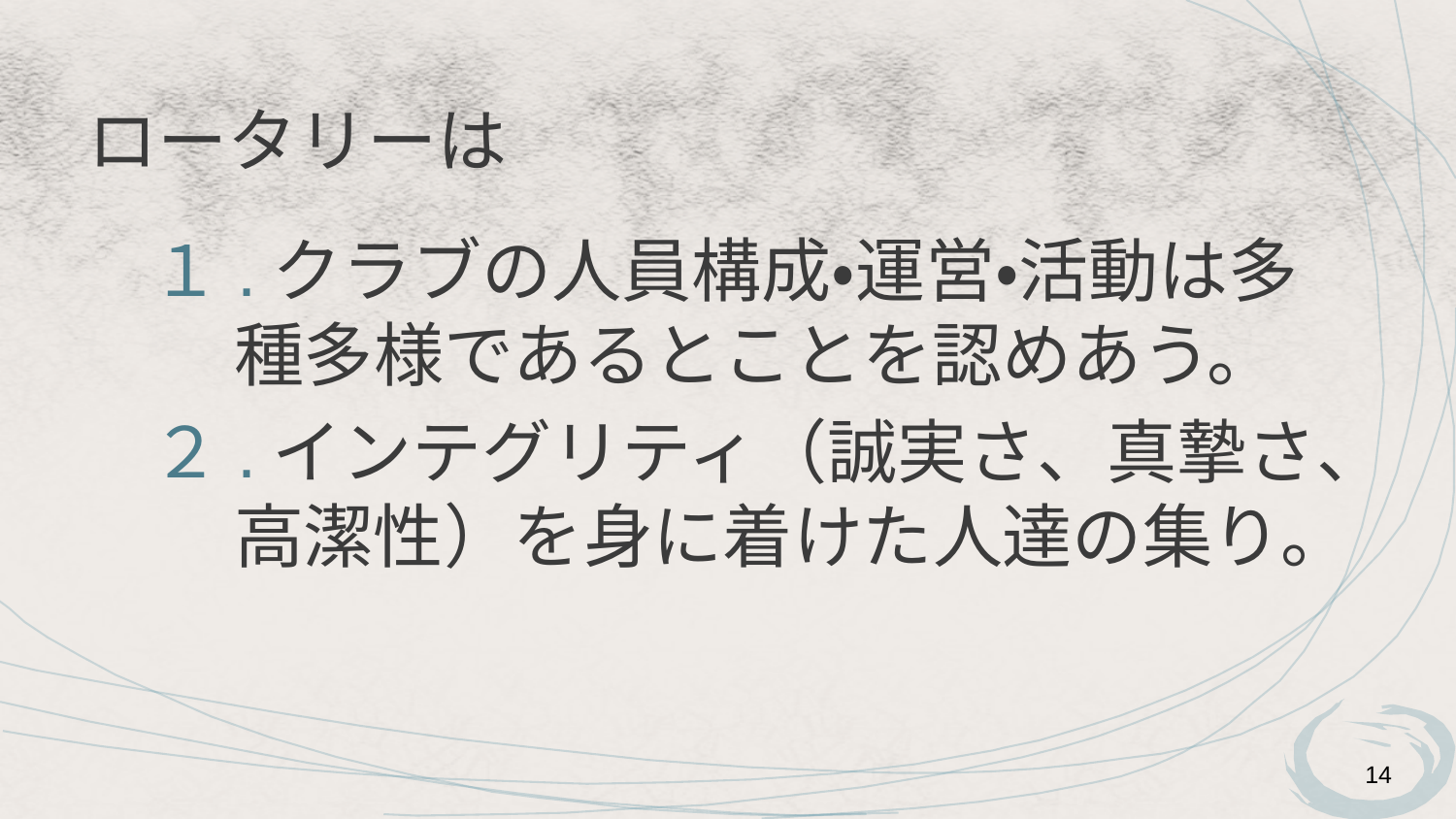

ロータリーは

１.クラブの人員構成・運営・活動は多種多様であるとことを認めあう。
２.インテグリティ（誠実さ、真摯さ、高潔性）を身に着けた人達の集り。
14